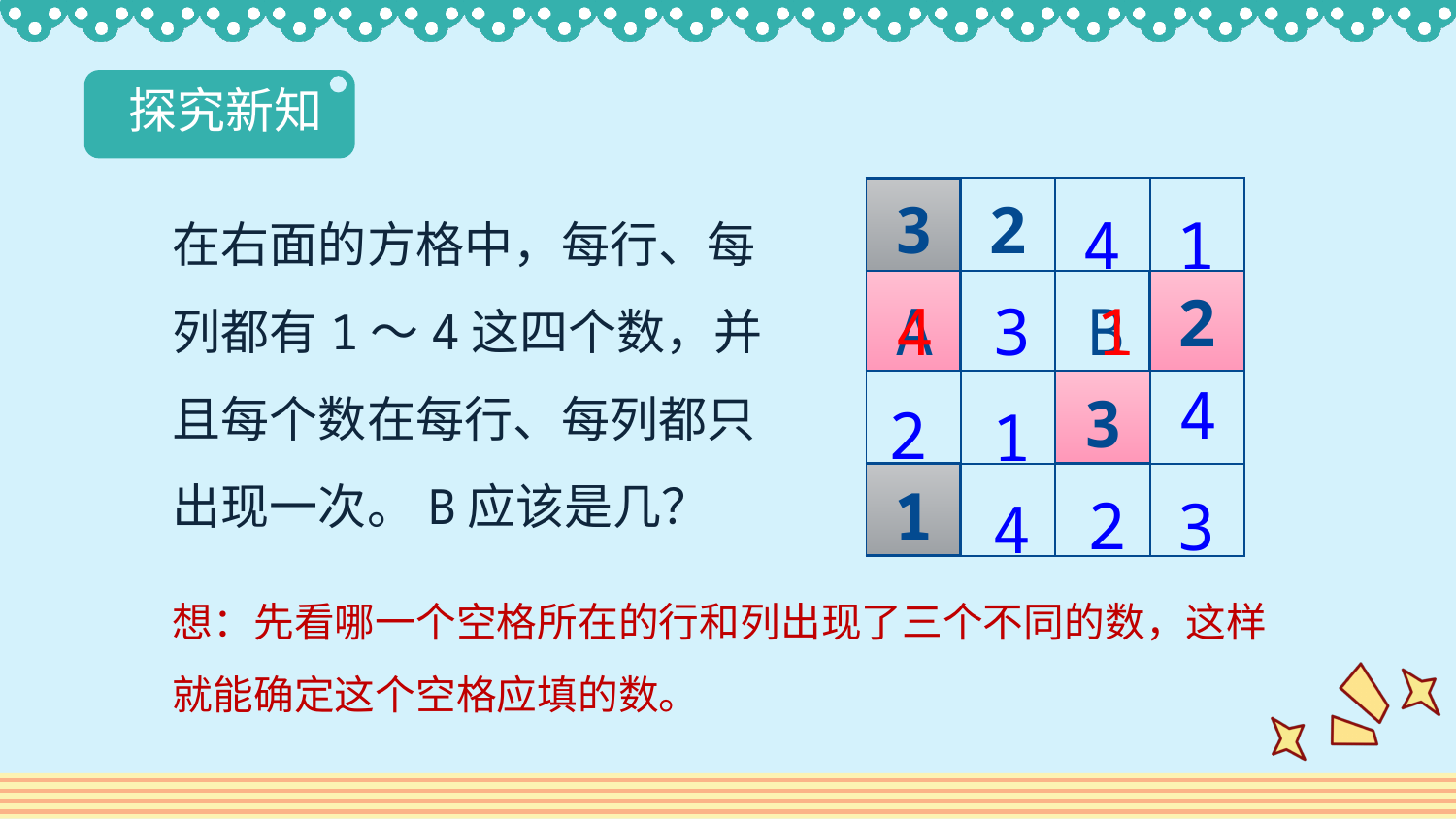

探究新知
4
1
在右面的方格中，每行、每列都有1～4这四个数，并且每个数在每行、每列都只出现一次。B应该是几？
| 3 | 2 |  |  |
| --- | --- | --- | --- |
|  |  |  | 2 |
|  |  | 3 |  |
| 1 |  |  |  |

A
4
3
B
1

2
1
4

2
3
4

想：先看哪一个空格所在的行和列出现了三个不同的数，这样就能确定这个空格应填的数。